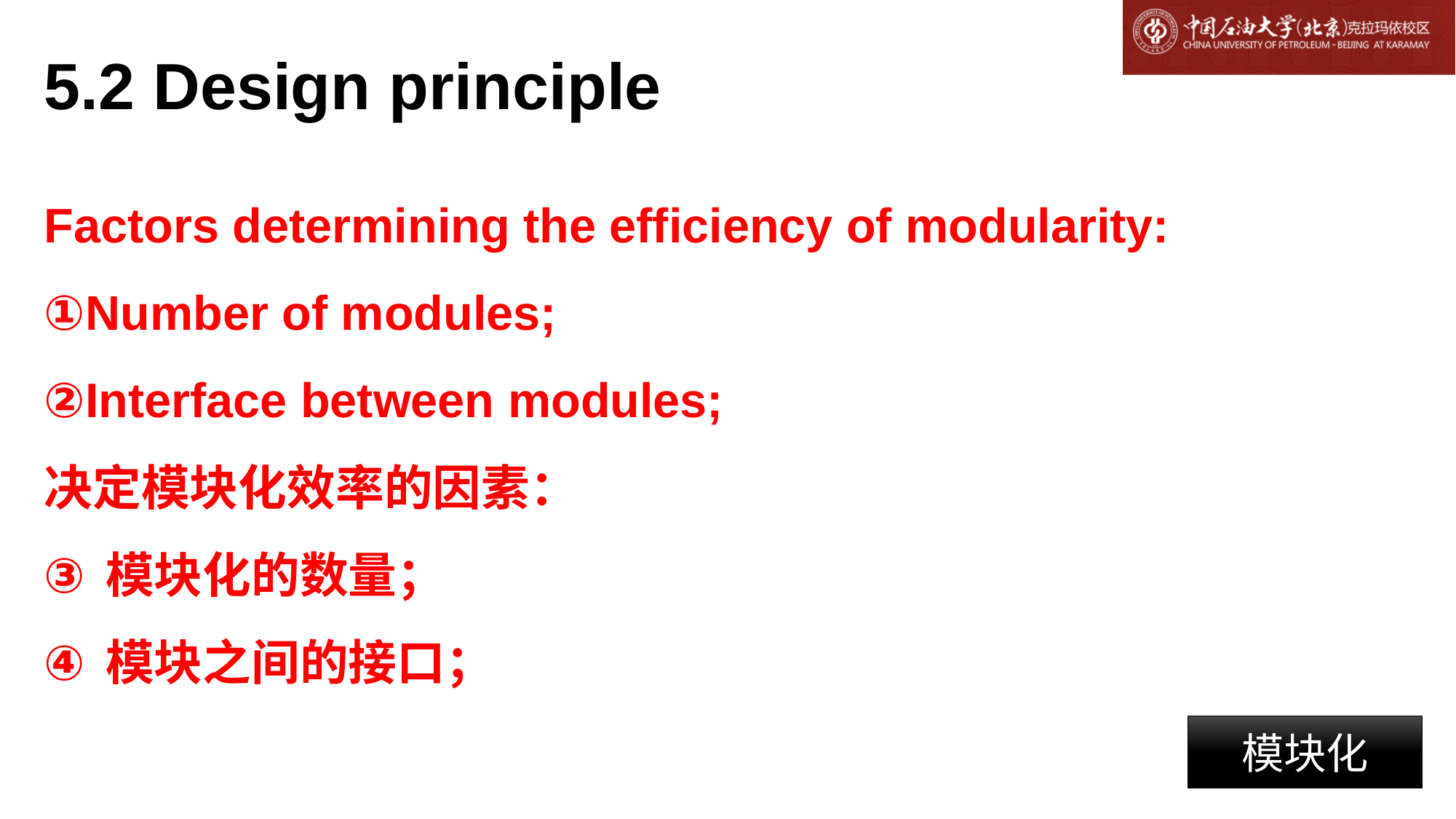

# 5.2 Design principle
Factors determining the efficiency of modularity:
Number of modules;
Interface between modules;
决定模块化效率的因素：
模块化的数量；
模块之间的接口；
模块化